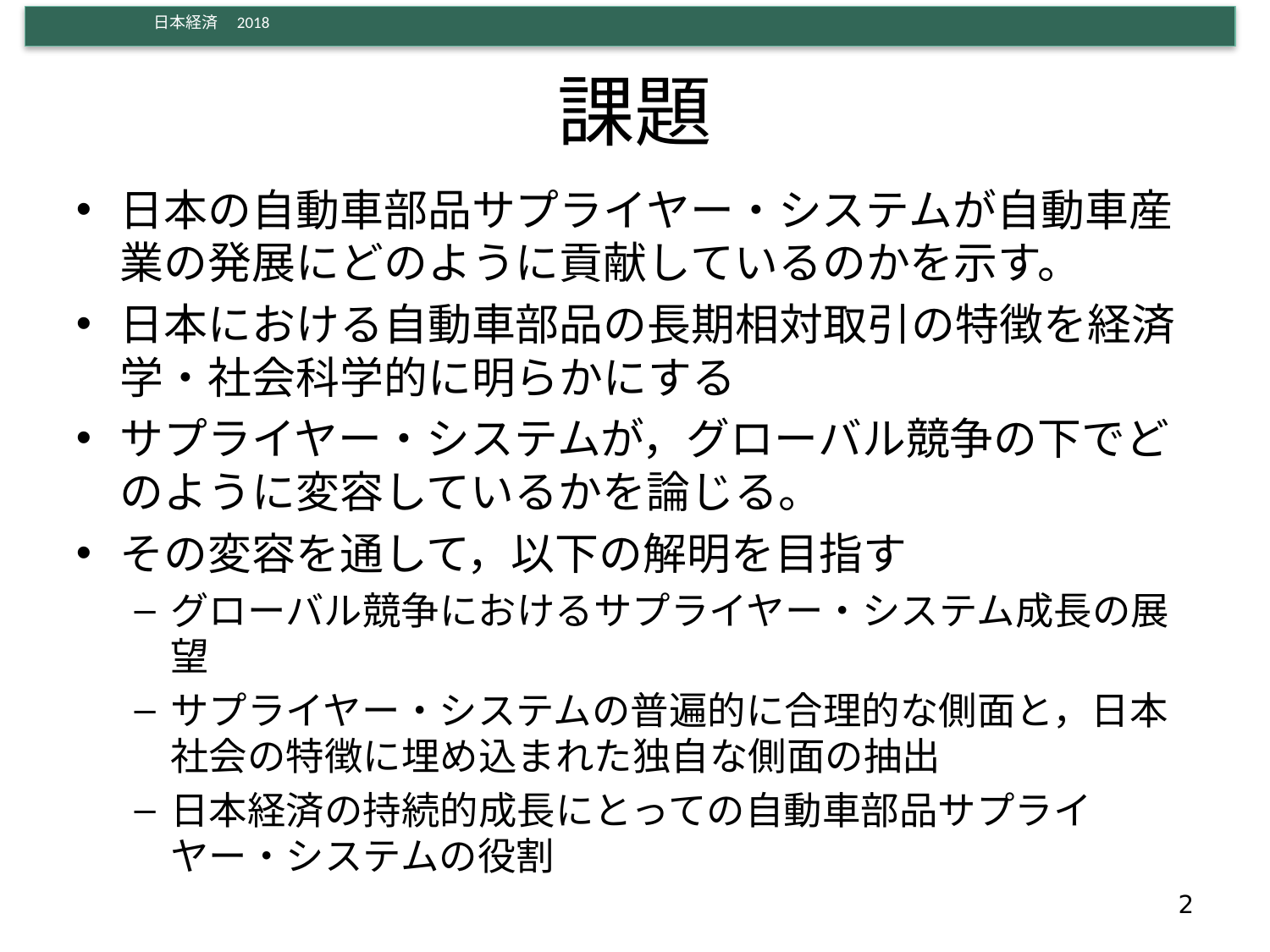

# 課題
日本の自動車部品サプライヤー・システムが自動車産業の発展にどのように貢献しているのかを示す。
日本における自動車部品の長期相対取引の特徴を経済学・社会科学的に明らかにする
サプライヤー・システムが，グローバル競争の下でどのように変容しているかを論じる。
その変容を通して，以下の解明を目指す
グローバル競争におけるサプライヤー・システム成長の展望
サプライヤー・システムの普遍的に合理的な側面と，日本社会の特徴に埋め込まれた独自な側面の抽出
日本経済の持続的成長にとっての自動車部品サプライヤー・システムの役割

2